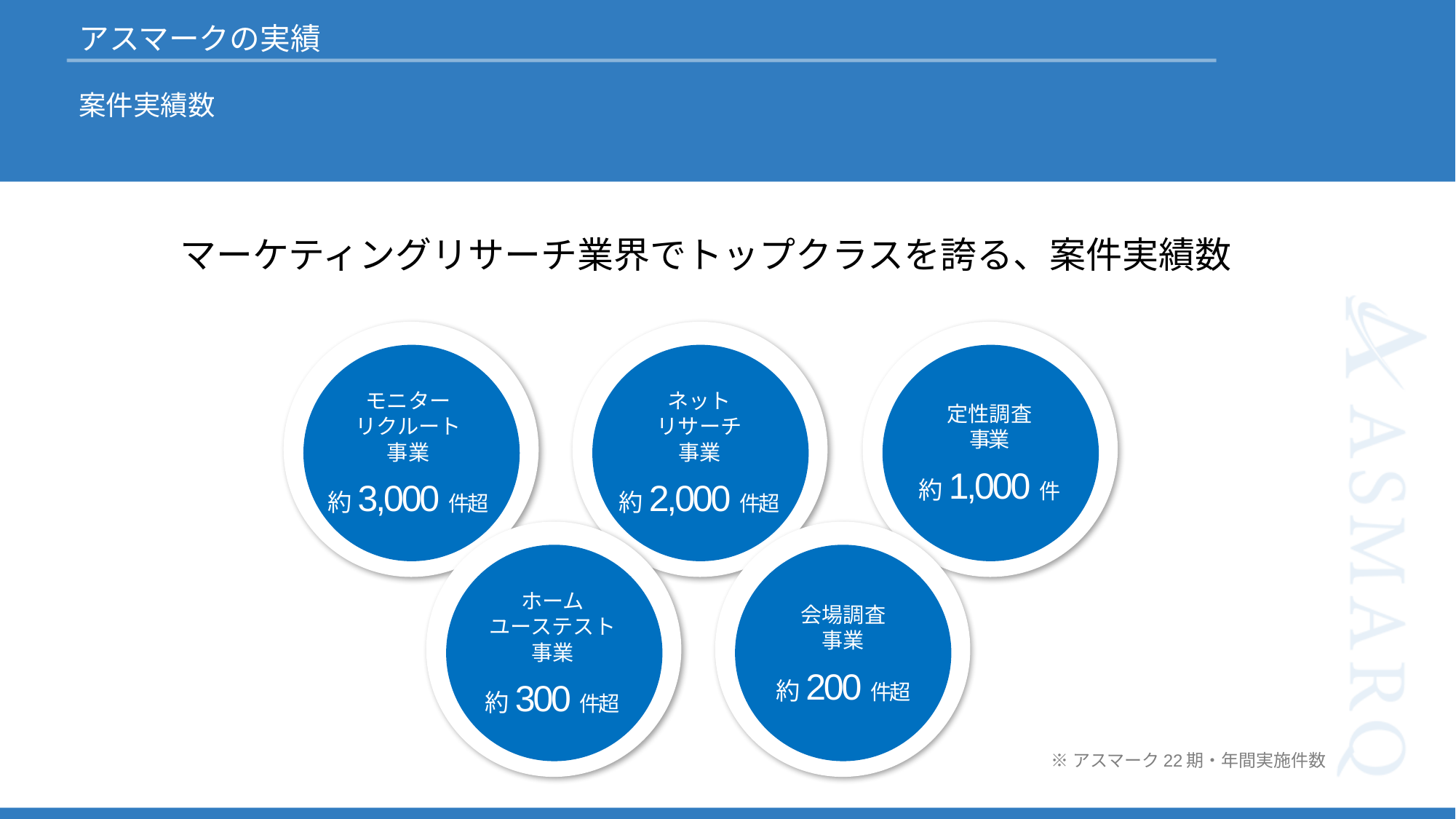

アスマークの実績

案件実績数
マーケティングリサーチ業界でトップクラスを誇る、案件実績数

モニター
リクルート
事業

約3,000件超
ネット
リサーチ
事業

約2,000件超
定性調査
事業

約1,000件
13 ％
13 ％
13 ％

ホーム
ユーステスト
事業

約300件超
会場調査
事業

約200件超
13 ％
ユーザビリティ
13 ％
※アスマーク22期・年間実施件数